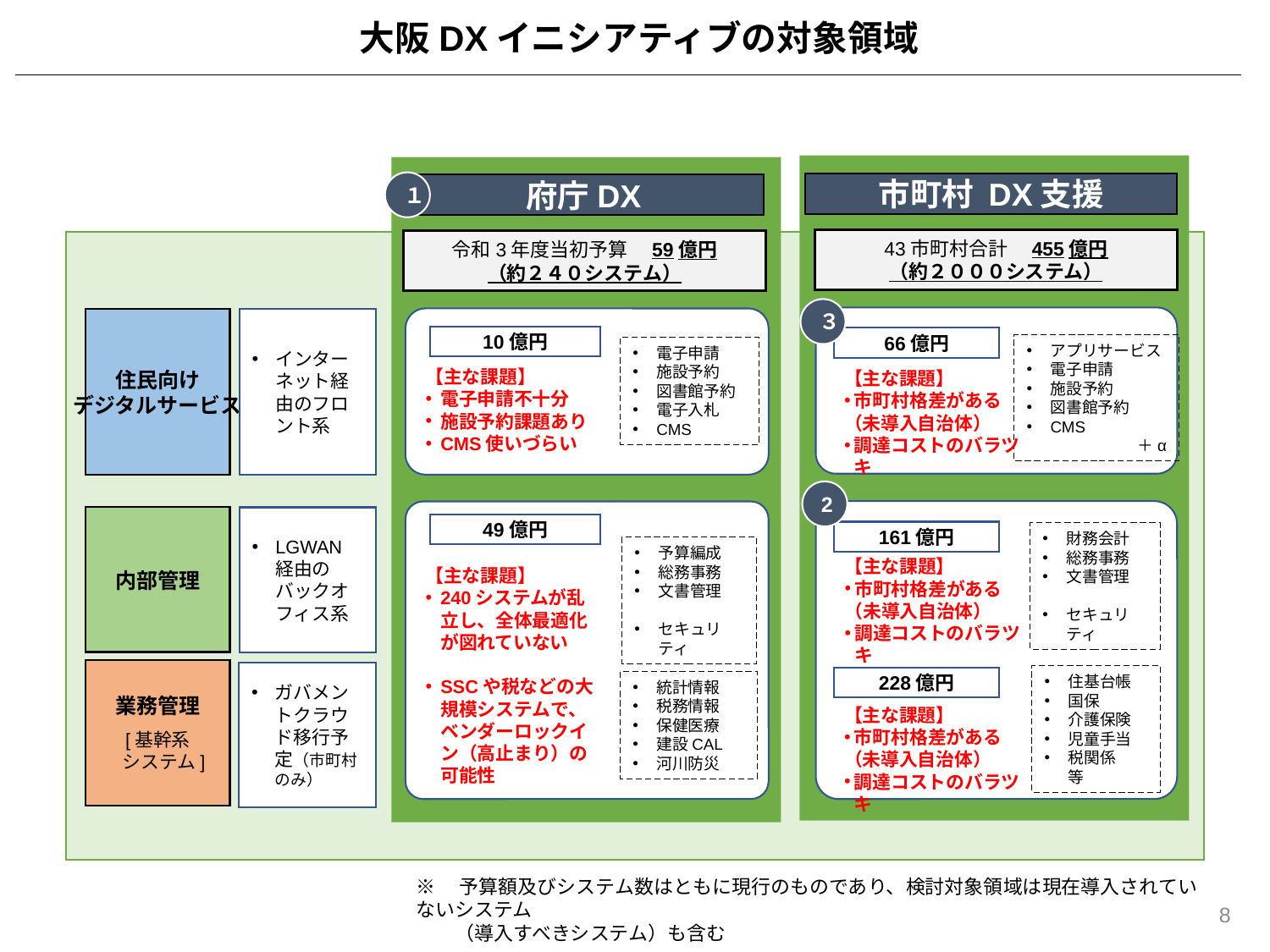

大阪DXイニシアティブの対象領域

１
市町村 DX支援
府庁DX
43市町村合計　455億円
（約２０００システム）
令和3年度当初予算　59億円
（約２４０システム）

３

住民向け
デジタルサービス
インターネット経由のフロント系
10億円
66億円
アプリサービス
電子申請
施設予約
図書館予約
CMS
　　　　　　　＋α
電子申請
施設予約
図書館予約
電子入札
CMS
【主な課題】
電子申請不十分
施設予約課題あり
CMS使いづらい
【主な課題】
市町村格差がある
（未導入自治体）
調達コストのバラツキ
2

内部管理
LGWAN経由のバックオフィス系
49億円
161億円
財務会計
総務事務
文書管理

セキュリティ
予算編成
総務事務
文書管理

セキュリティ
【主な課題】
市町村格差がある
（未導入自治体）
調達コストのバラツキ
【主な課題】
240システムが乱立し、全体最適化が図れていない

SSCや税などの大規模システムで、ベンダーロックイン（高止まり）の可能性
業務管理

[基幹系
  システム]
ガバメントクラウド移行予定（市町村のみ）
住基台帳
国保
介護保険
児童手当
税関係　等
228億円
統計情報
税務情報
保健医療
建設CAL
河川防災
【主な課題】
市町村格差がある
（未導入自治体）
調達コストのバラツキ
※　予算額及びシステム数はともに現行のものであり、検討対象領域は現在導入されていないシステム
　　（導入すべきシステム）も含む
8